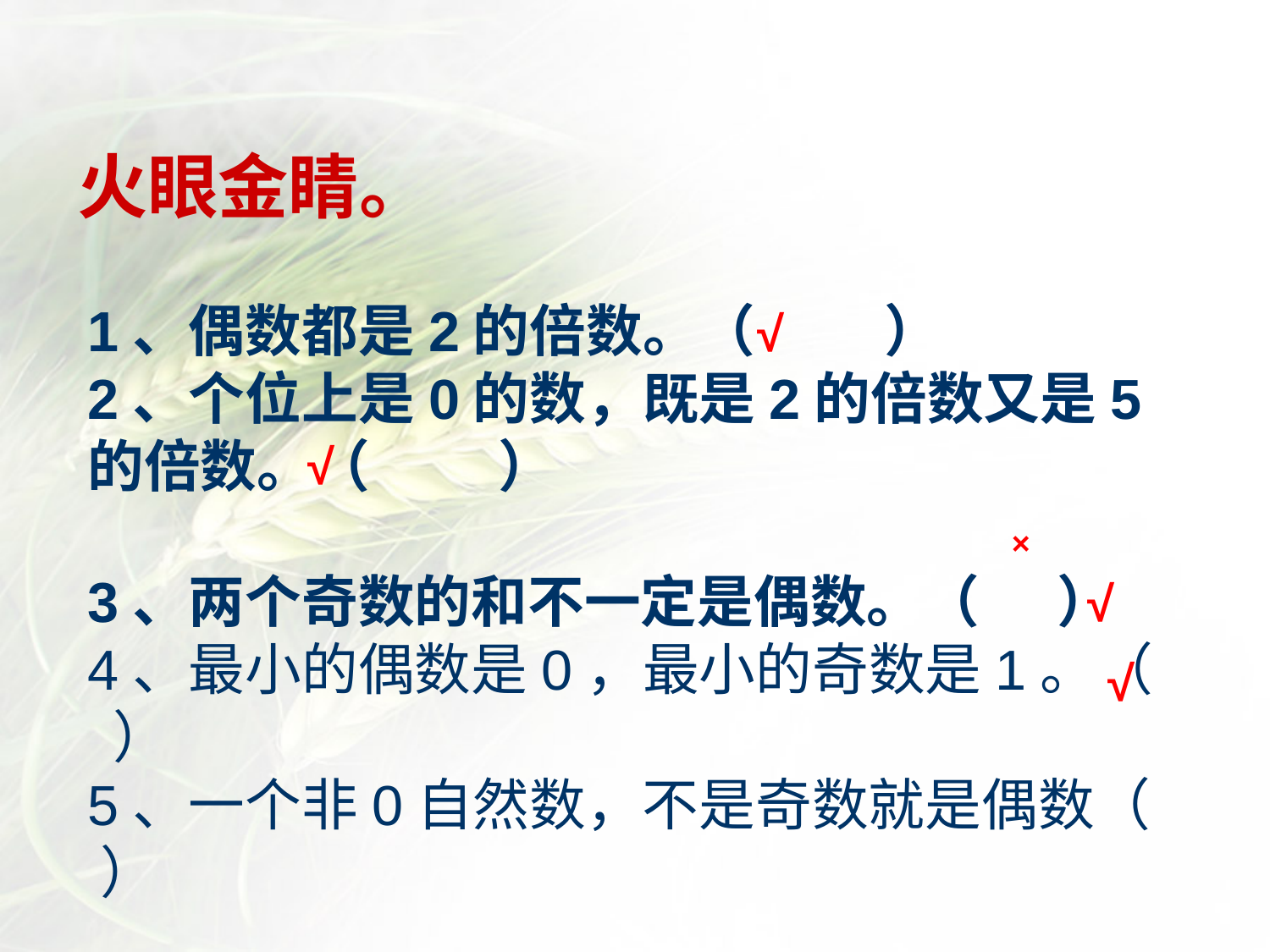

# 火眼金睛。

1、偶数都是2的倍数。（          ）
2、个位上是0的数，既是2的倍数又是5的倍数。（          ）
3、两个奇数的和不一定是偶数。（      ）
4、最小的偶数是0，最小的奇数是1。（      ）
5、一个非0自然数，不是奇数就是偶数（   ）
√

√
×
√
√